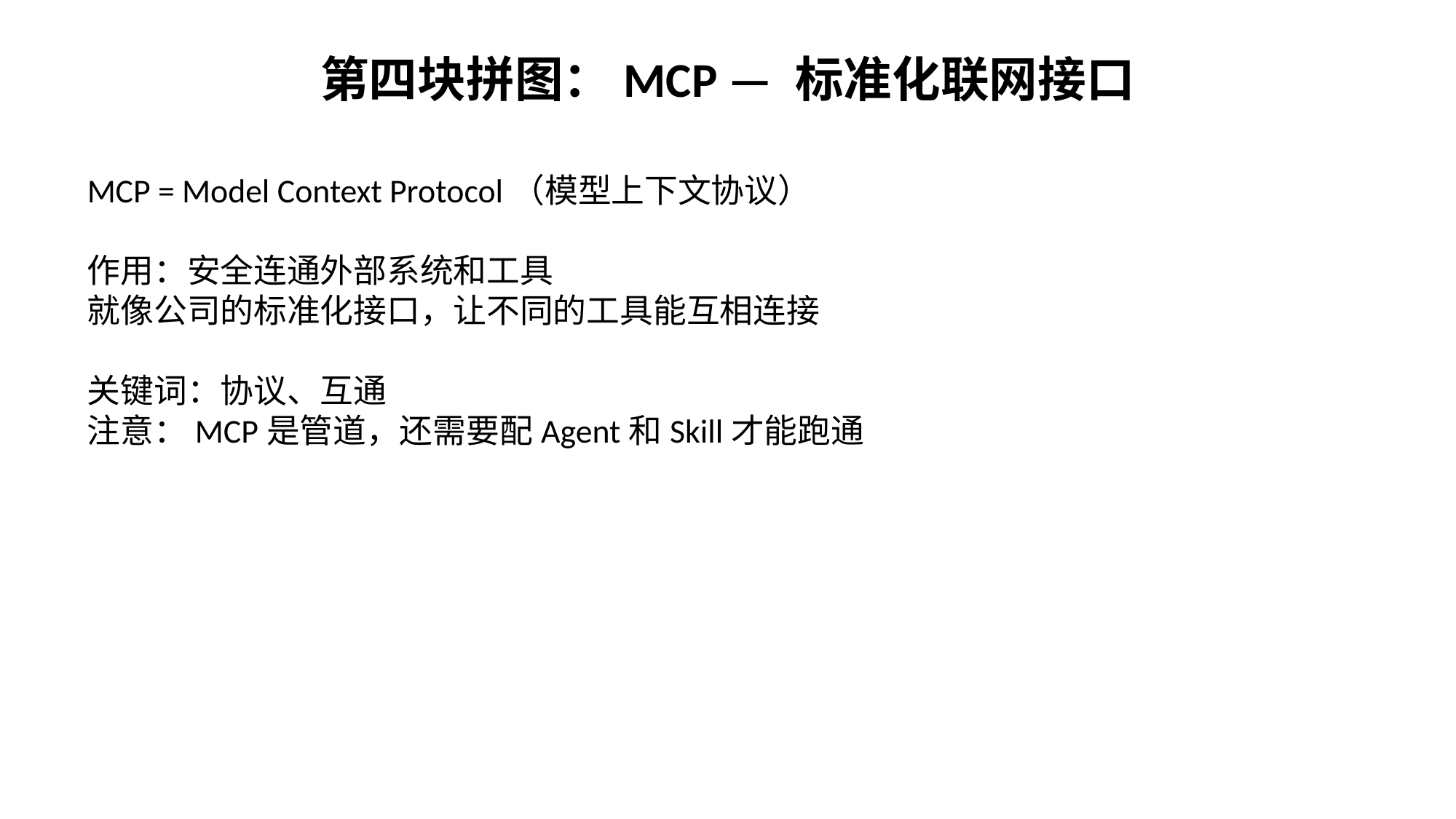

第四块拼图：MCP — 标准化联网接口
MCP = Model Context Protocol（模型上下文协议）

作用：安全连通外部系统和工具
就像公司的标准化接口，让不同的工具能互相连接

关键词：协议、互通
注意：MCP是管道，还需要配Agent和Skill才能跑通